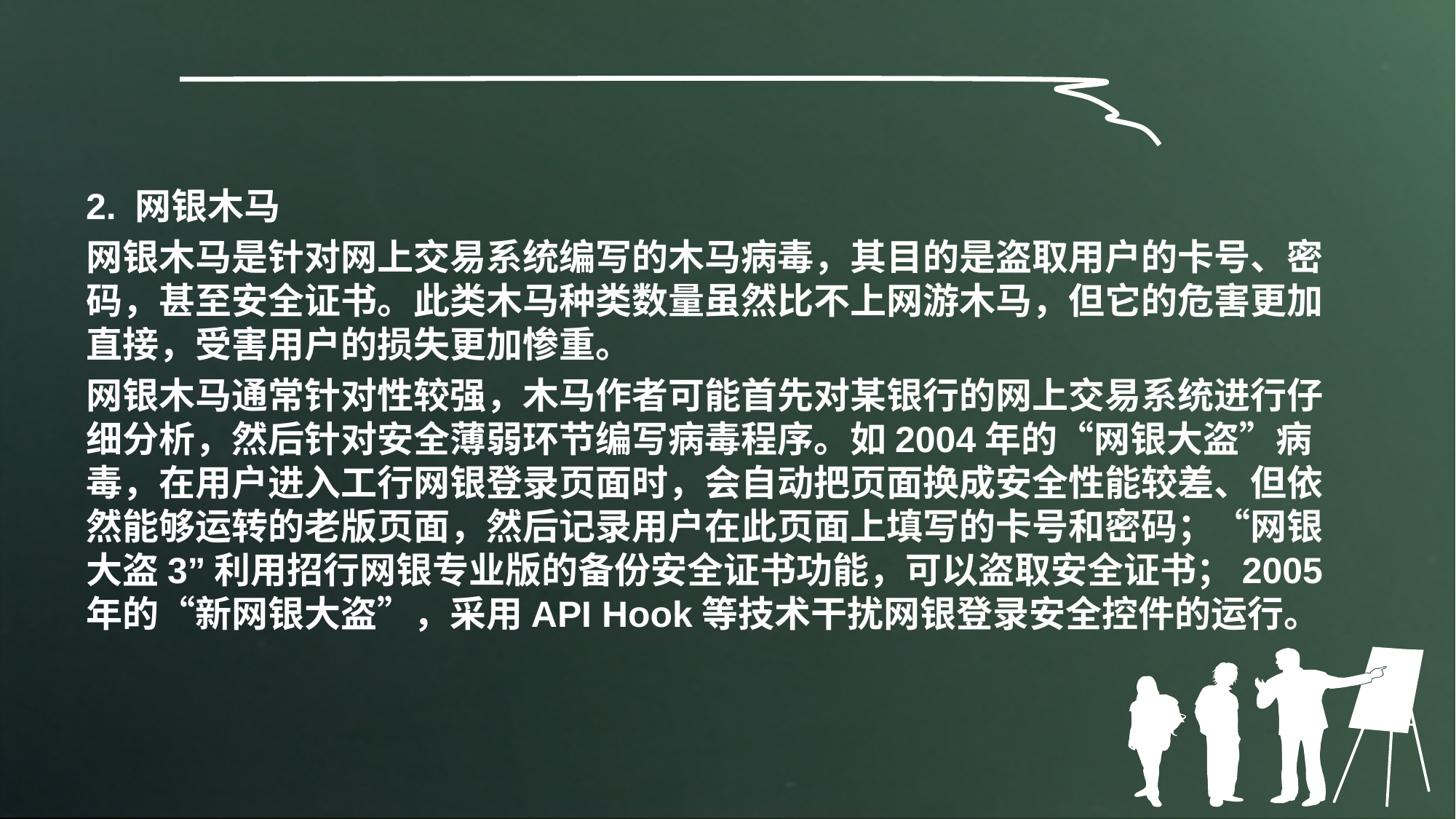

2. 网银木马
网银木马是针对网上交易系统编写的木马病毒，其目的是盗取用户的卡号、密码，甚至安全证书。此类木马种类数量虽然比不上网游木马，但它的危害更加直接，受害用户的损失更加惨重。
网银木马通常针对性较强，木马作者可能首先对某银行的网上交易系统进行仔细分析，然后针对安全薄弱环节编写病毒程序。如2004年的“网银大盗”病毒，在用户进入工行网银登录页面时，会自动把页面换成安全性能较差、但依然能够运转的老版页面，然后记录用户在此页面上填写的卡号和密码；“网银大盗3”利用招行网银专业版的备份安全证书功能，可以盗取安全证书；2005年的“新网银大盗”，采用API Hook等技术干扰网银登录安全控件的运行。